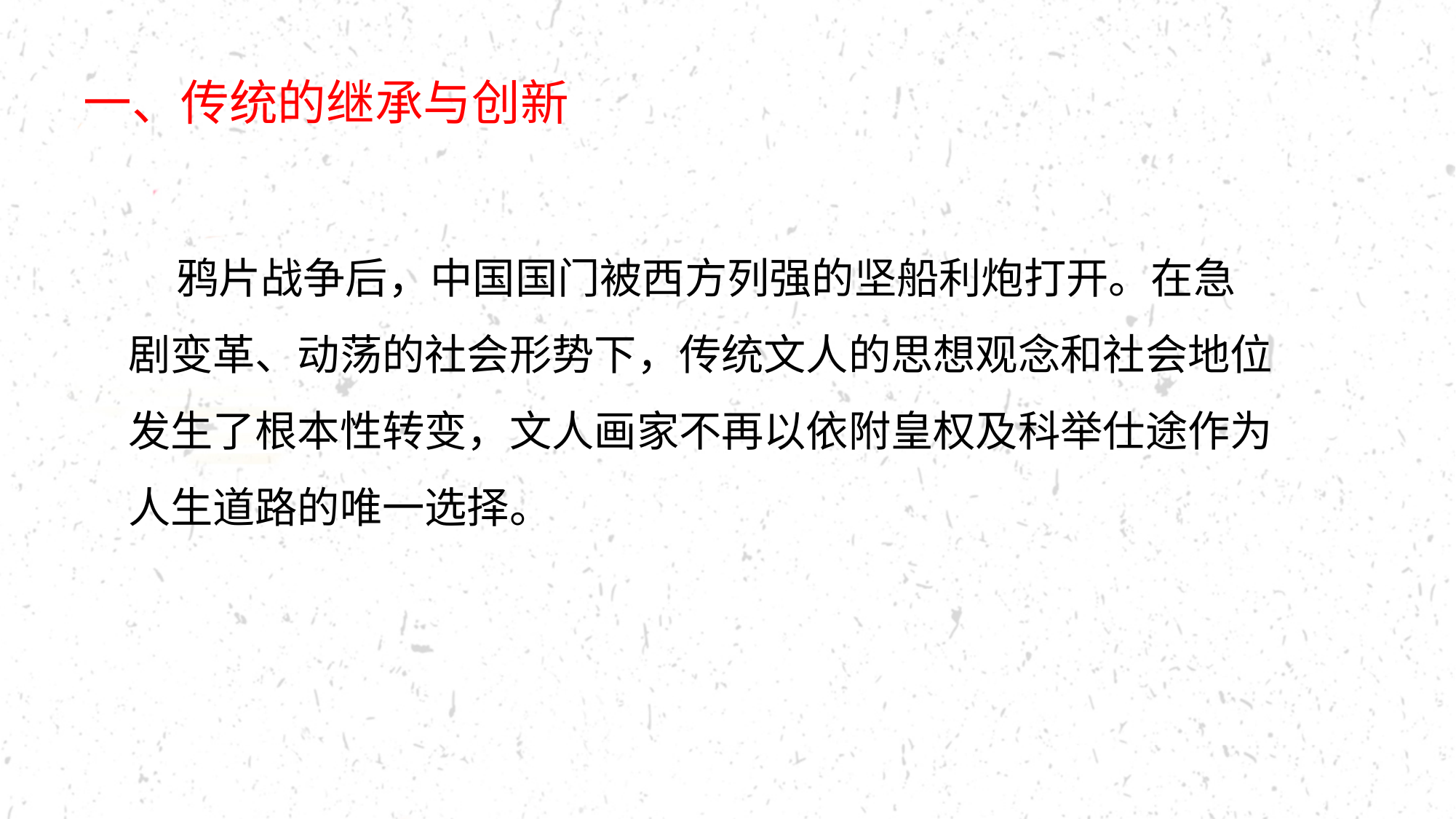

# 一、传统的继承与创新
    鸦片战争后，中国国门被西方列强的坚船利炮打开。在急剧变革、动荡的社会形势下，传统文人的思想观念和社会地位发生了根本性转变，文人画家不再以依附皇权及科举仕途作为人生道路的唯一选择。